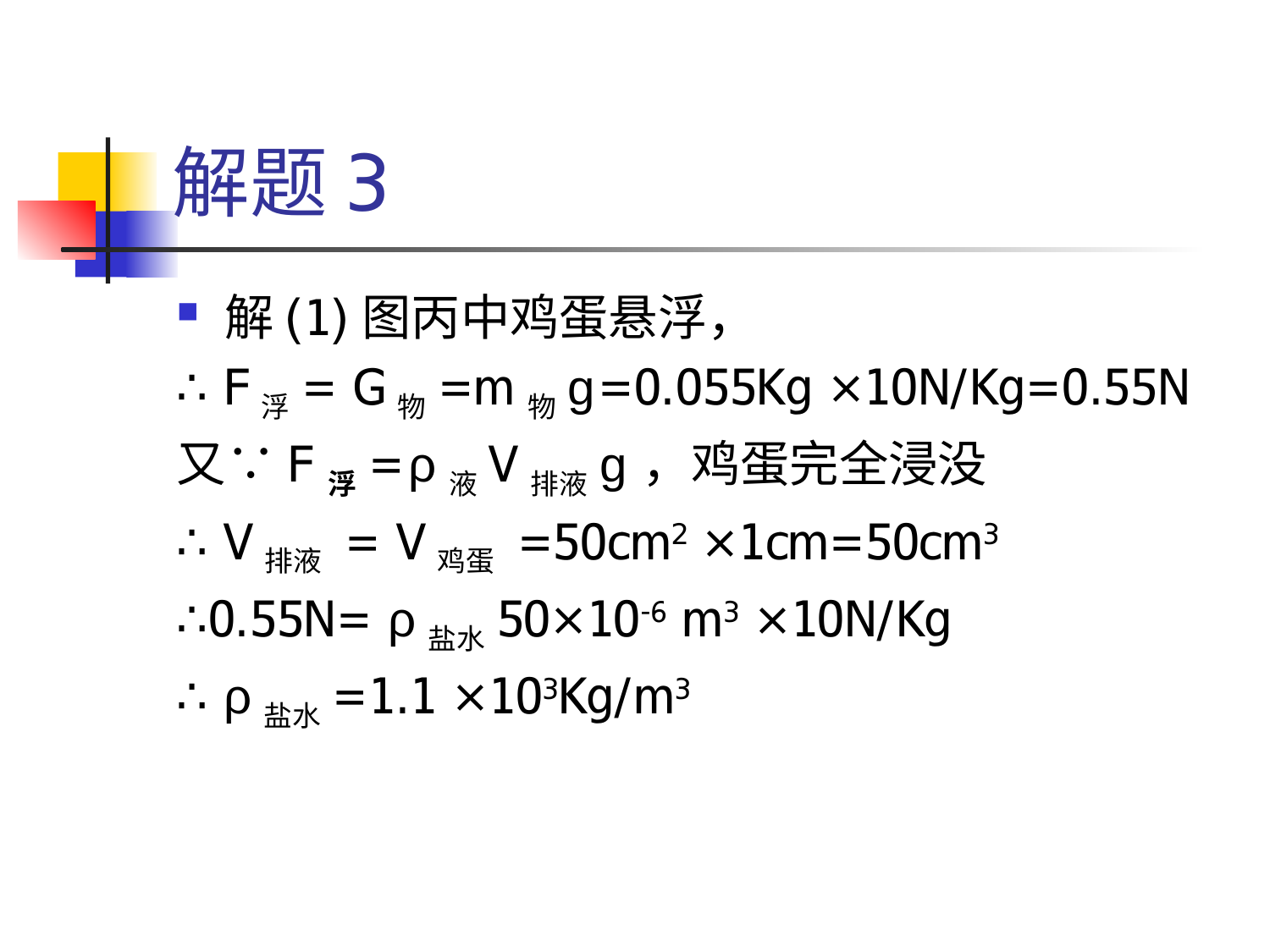

# 解题3
解(1)图丙中鸡蛋悬浮，
∴ F浮= G物=m物ɡ=0.055Kg ×10N/Kg=0.55N
又∵F浮=ρ液V排液ɡ，鸡蛋完全浸没
∴ V排液 = V鸡蛋 =50cm2 ×1cm=50cm3
∴0.55N= ρ盐水50×10-6 m3 ×10N/Kg
∴ ρ盐水=1.1 ×103Kg/m3